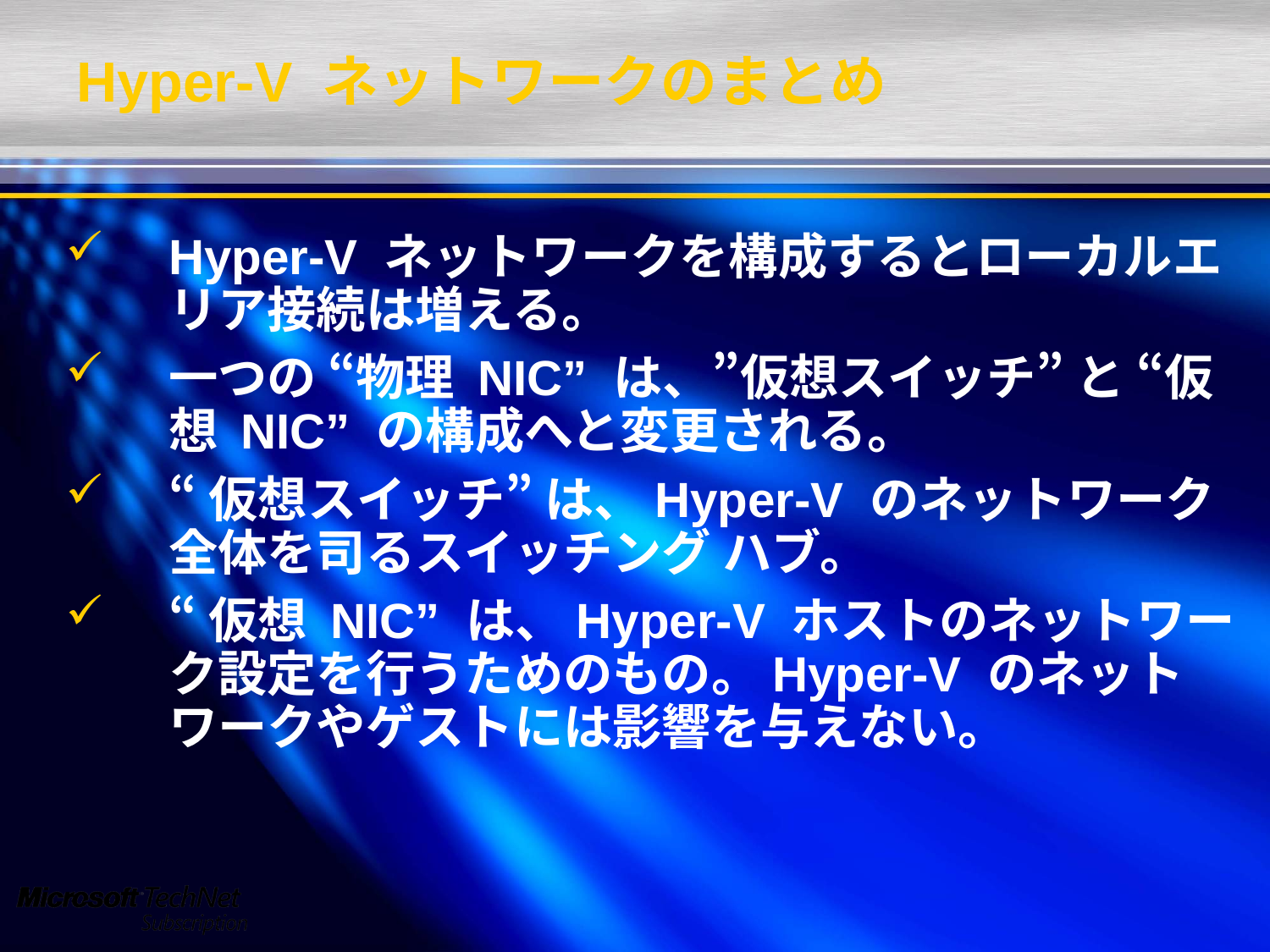

# Hyper-V ネットワークのまとめ
Hyper-V ネットワークを構成するとローカルエリア接続は増える。
一つの “物理 NIC” は、”仮想スイッチ” と “仮想 NIC” の構成へと変更される。
“仮想スイッチ” は、Hyper-V のネットワーク全体を司るスイッチング ハブ。
“仮想 NIC” は、Hyper-V ホストのネットワーク設定を行うためのもの。Hyper-V のネットワークやゲストには影響を与えない。